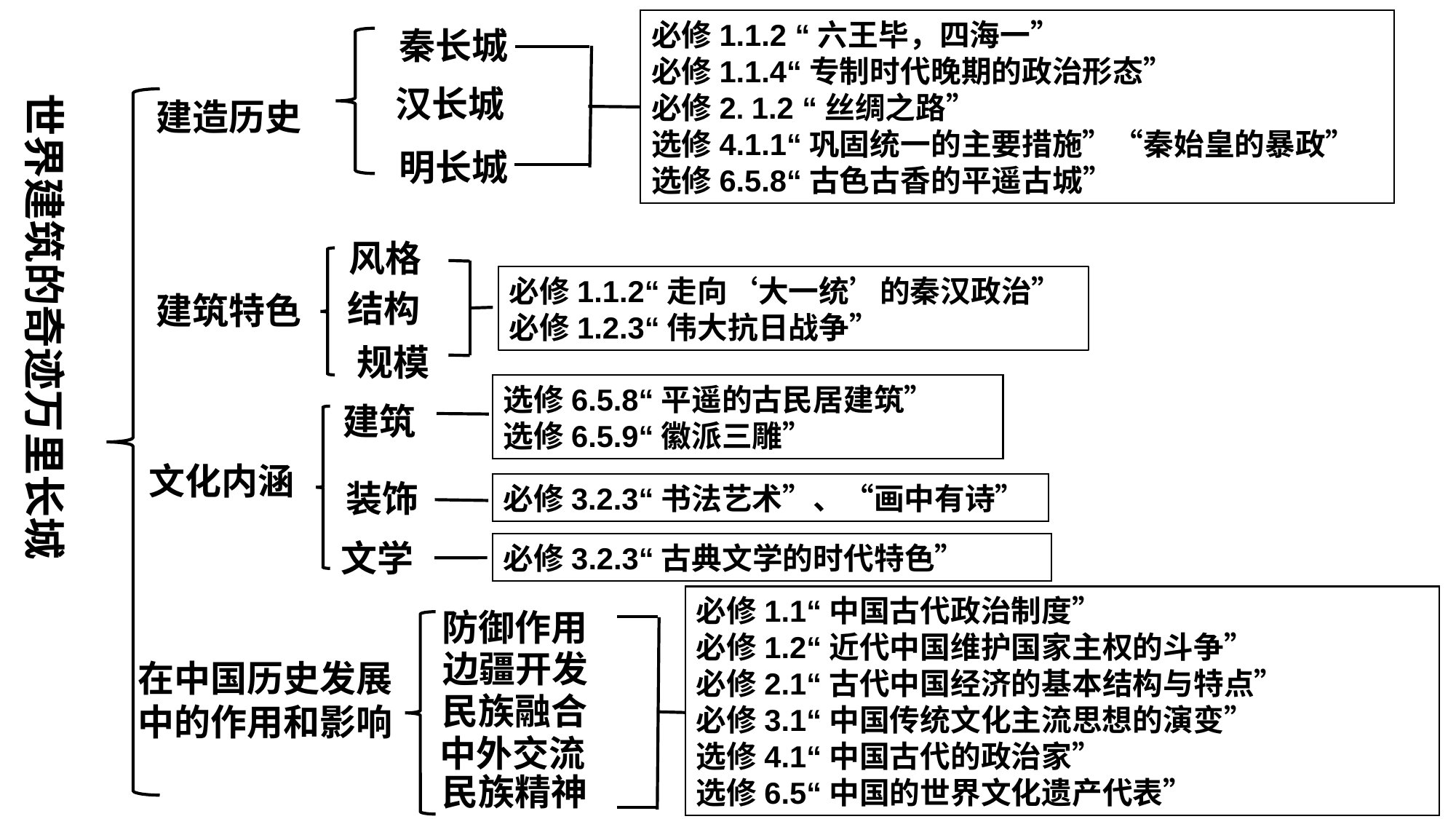

世界建筑的奇迹万里长城
必修1.1.2 “六王毕，四海一”
必修1.1.4“专制时代晚期的政治形态”
必修2. 1.2 “丝绸之路”
选修4.1.1“巩固统一的主要措施”“秦始皇的暴政”
选修6.5.8“古色古香的平遥古城”
秦长城
汉长城
明长城

建造历史

风格
结构
规模

建筑特色
必修1.1.2“走向‘大一统’的秦汉政治”
必修1.2.3“伟大抗日战争”
选修6.5.8“平遥的古民居建筑”
选修6.5.9“徽派三雕”
建筑

文化内涵
装饰
必修3.2.3“书法艺术”、“画中有诗”
文学
必修3.2.3“古典文学的时代特色”
必修1.1“中国古代政治制度”
必修1.2“近代中国维护国家主权的斗争”
必修2.1“古代中国经济的基本结构与特点”
必修3.1“中国传统文化主流思想的演变”
选修4.1“中国古代的政治家”
选修6.5“中国的世界文化遗产代表”
防御作用
边疆开发
民族融合
中外交流
民族精神

在中国历史发展中的作用和影响